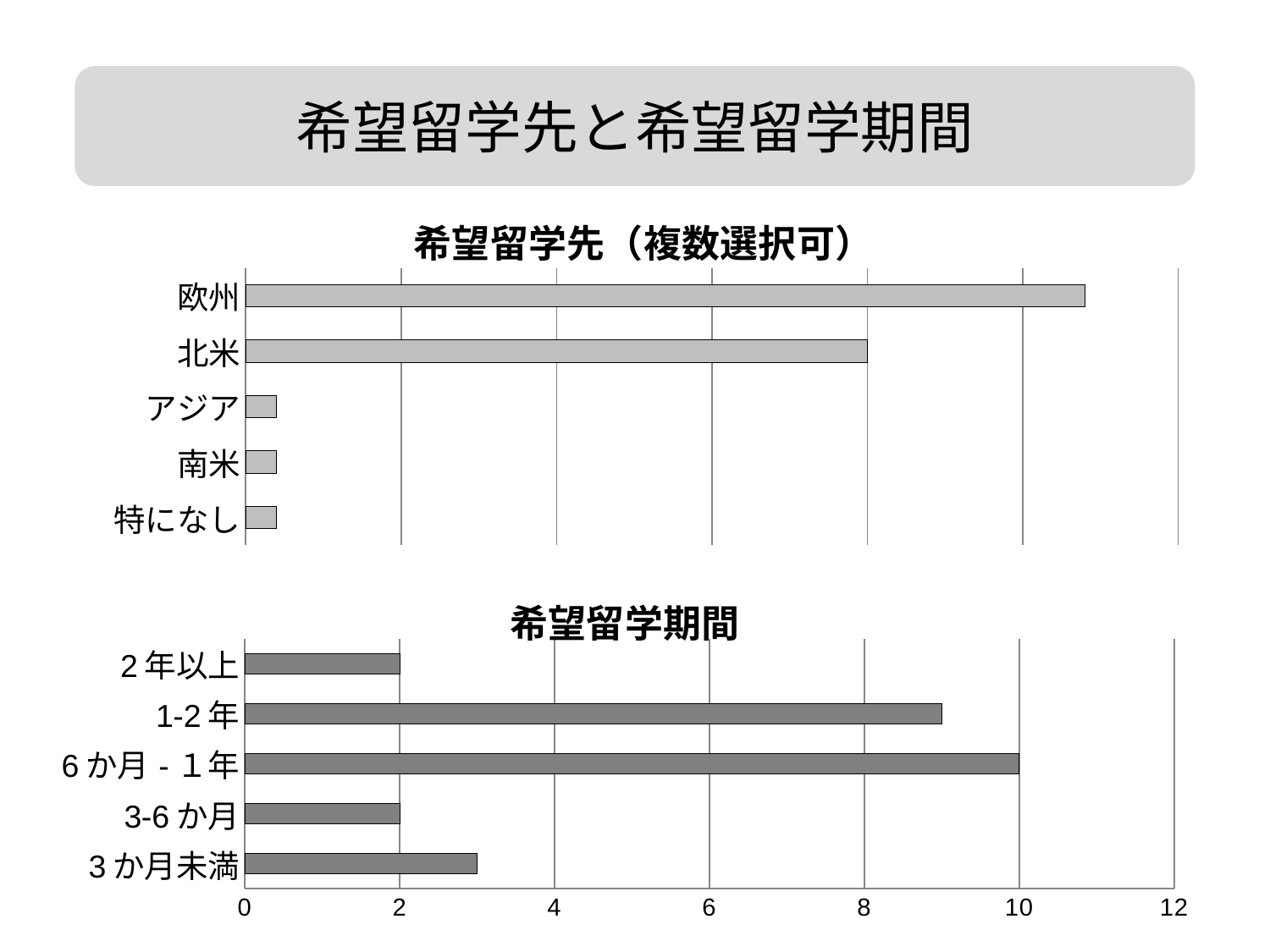

希望留学先と希望留学期間

### Chart: 希望留学先（複数選択可）

| Category |  |
|---|---|
| 特になし | 1.0 |
| 南米 | 1.0 |
| アジア | 1.0 |
| 北米 | 20.0 |
| 欧州 | 27.0 |

### Chart: 希望留学期間

| Category |  |
|---|---|
| 3か月未満 | 3.0 |
| 3-6か月 | 2.0 |
| 6か月-１年 | 10.0 |
| 1-2年 | 9.0 |
| 2年以上 | 2.0 |